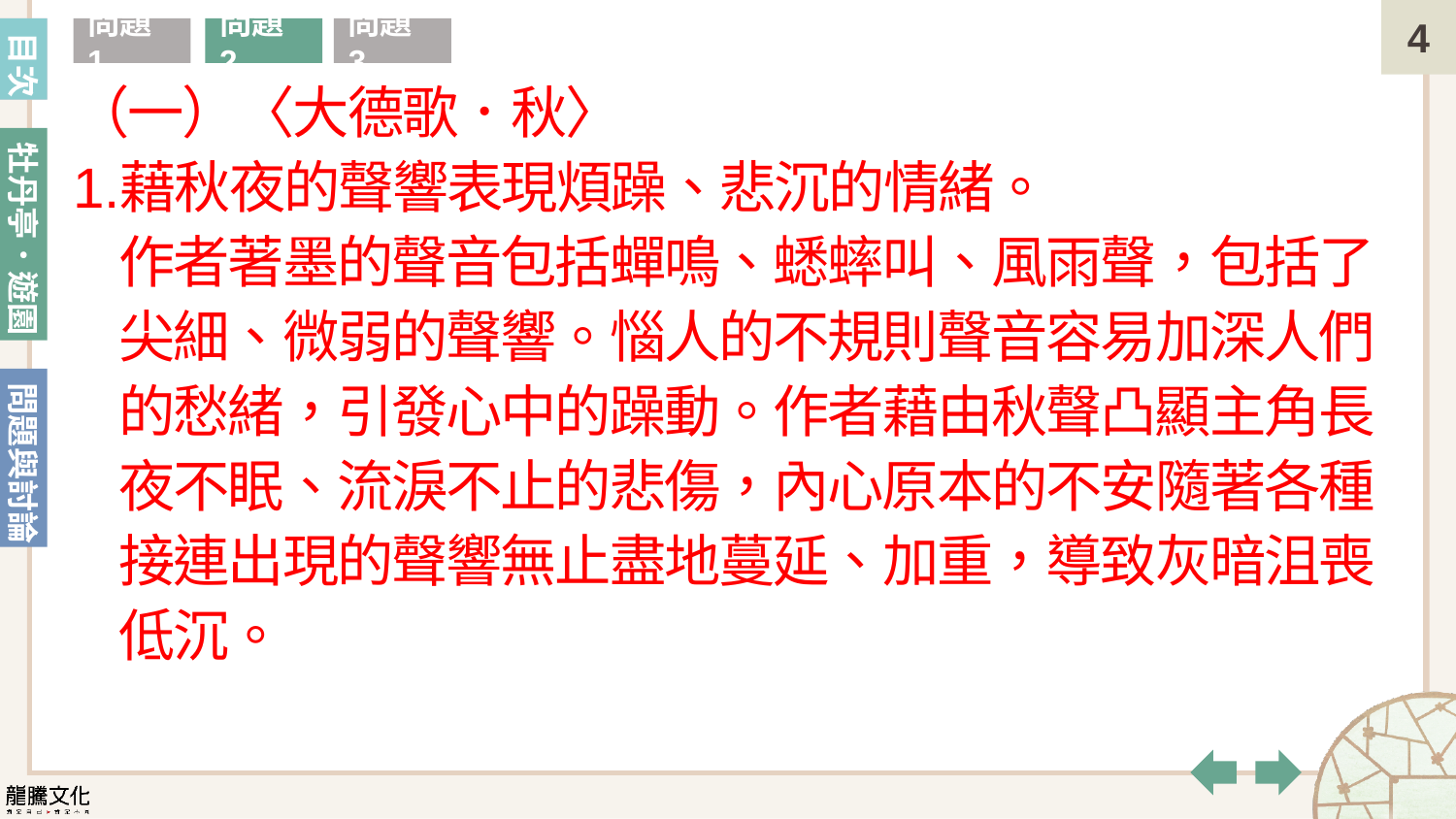

目次
問題1
問題2
問題3
（一）〈大德歌．秋〉
藉秋夜的聲響表現煩躁、悲沉的情緒。
作者著墨的聲音包括蟬鳴、蟋蟀叫、風雨聲，包括了尖細、微弱的聲響。惱人的不規則聲音容易加深人們的愁緒，引發心中的躁動。作者藉由秋聲凸顯主角長夜不眠、流淚不止的悲傷，內心原本的不安隨著各種接連出現的聲響無止盡地蔓延、加重，導致灰暗沮喪低沉。